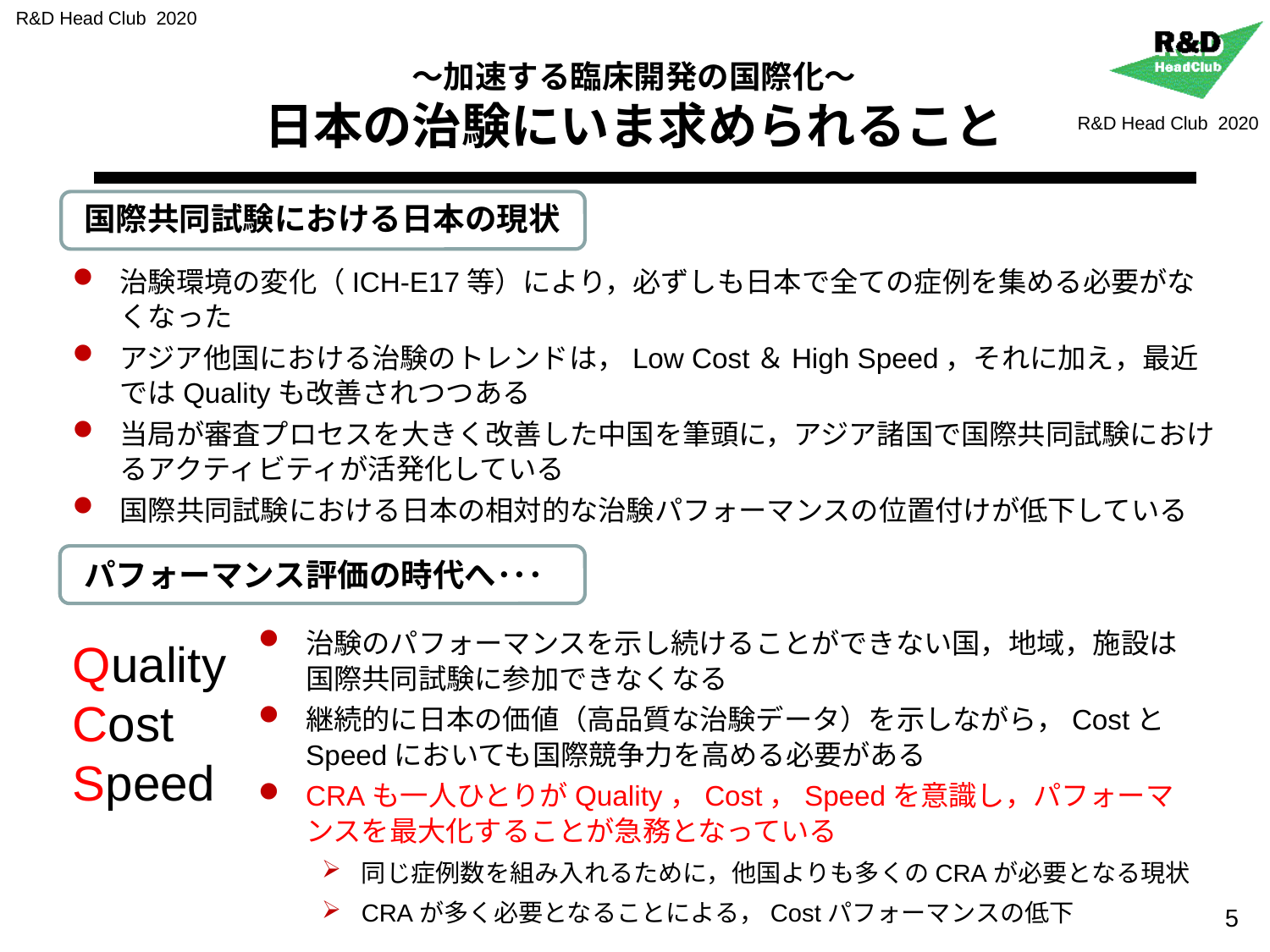

R&D Head Club  2020
～加速する臨床開発の国際化～
日本の治験にいま求められること
R&D Head Club  2020

国際共同試験における日本の現状
治験環境の変化（ICH-E17等）により，必ずしも日本で全ての症例を集める必要がなくなった
アジア他国における治験のトレンドは，Low Cost＆High Speed，それに加え，最近ではQualityも改善されつつある
当局が審査プロセスを大きく改善した中国を筆頭に，アジア諸国で国際共同試験におけるアクティビティが活発化している
国際共同試験における日本の相対的な治験パフォーマンスの位置付けが低下している

パフォーマンス評価の時代へ･･･
治験のパフォーマンスを示し続けることができない国，地域，施設は国際共同試験に参加できなくなる
継続的に日本の価値（高品質な治験データ）を示しながら，CostとSpeedにおいても国際競争力を高める必要がある
CRAも一人ひとりがQuality，Cost，Speedを意識し，パフォーマンスを最大化することが急務となっている
同じ症例数を組み入れるために，他国よりも多くのCRAが必要となる現状
CRAが多く必要となることによる，Costパフォーマンスの低下
Quality
Cost
Speed
5